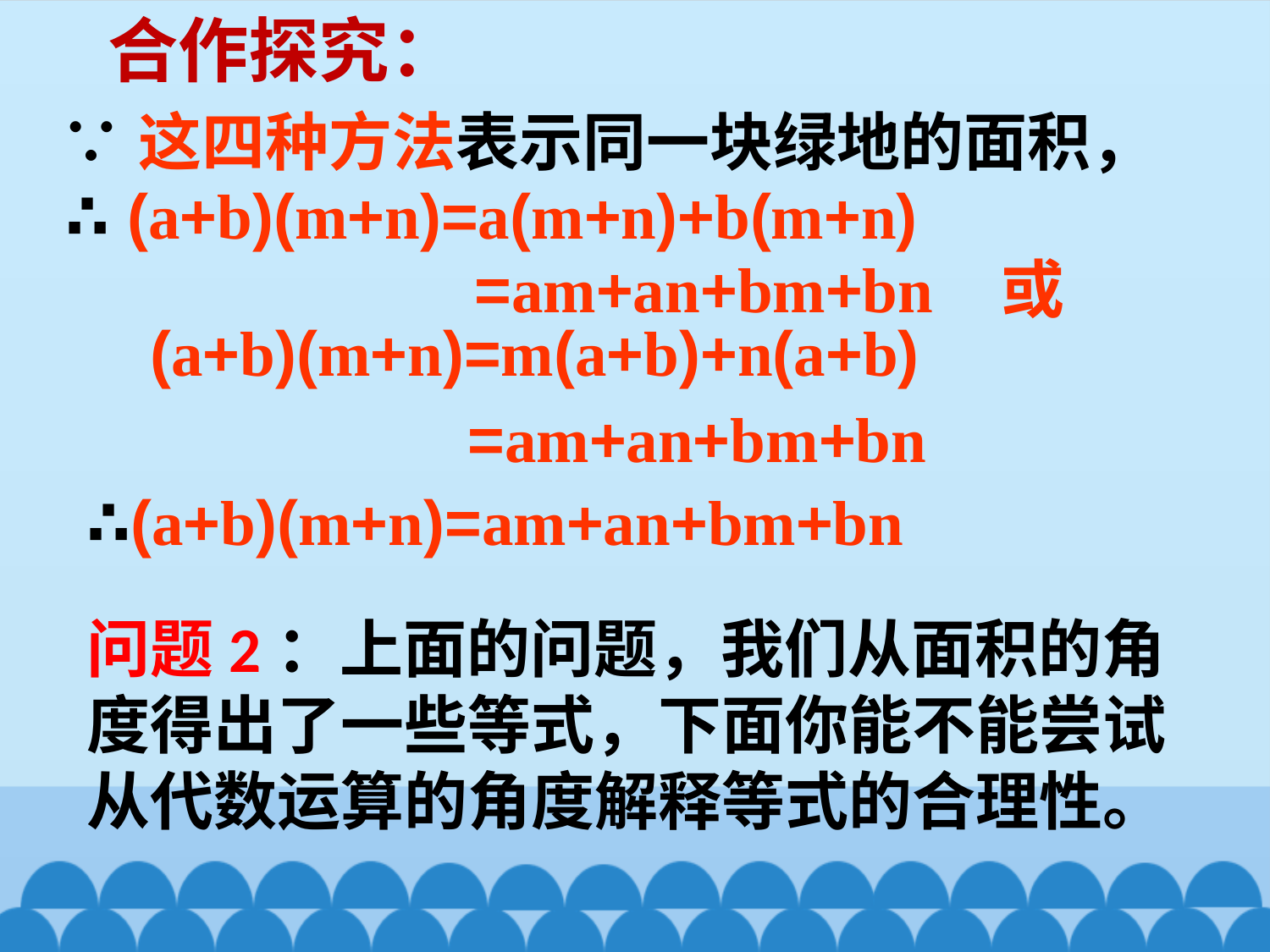

合作探究：
∵这四种方法表示同一块绿地的面积，
∴ (a+b)(m+n)=a(m+n)+b(m+n)
 =am+an+bm+bn   或
(a+b)(m+n)=m(a+b)+n(a+b)
=am+an+bm+bn
∴(a+b)(m+n)=am+an+bm+bn
问题2：上面的问题，我们从面积的角度得出了一些等式，下面你能不能尝试从代数运算的角度解释等式的合理性。